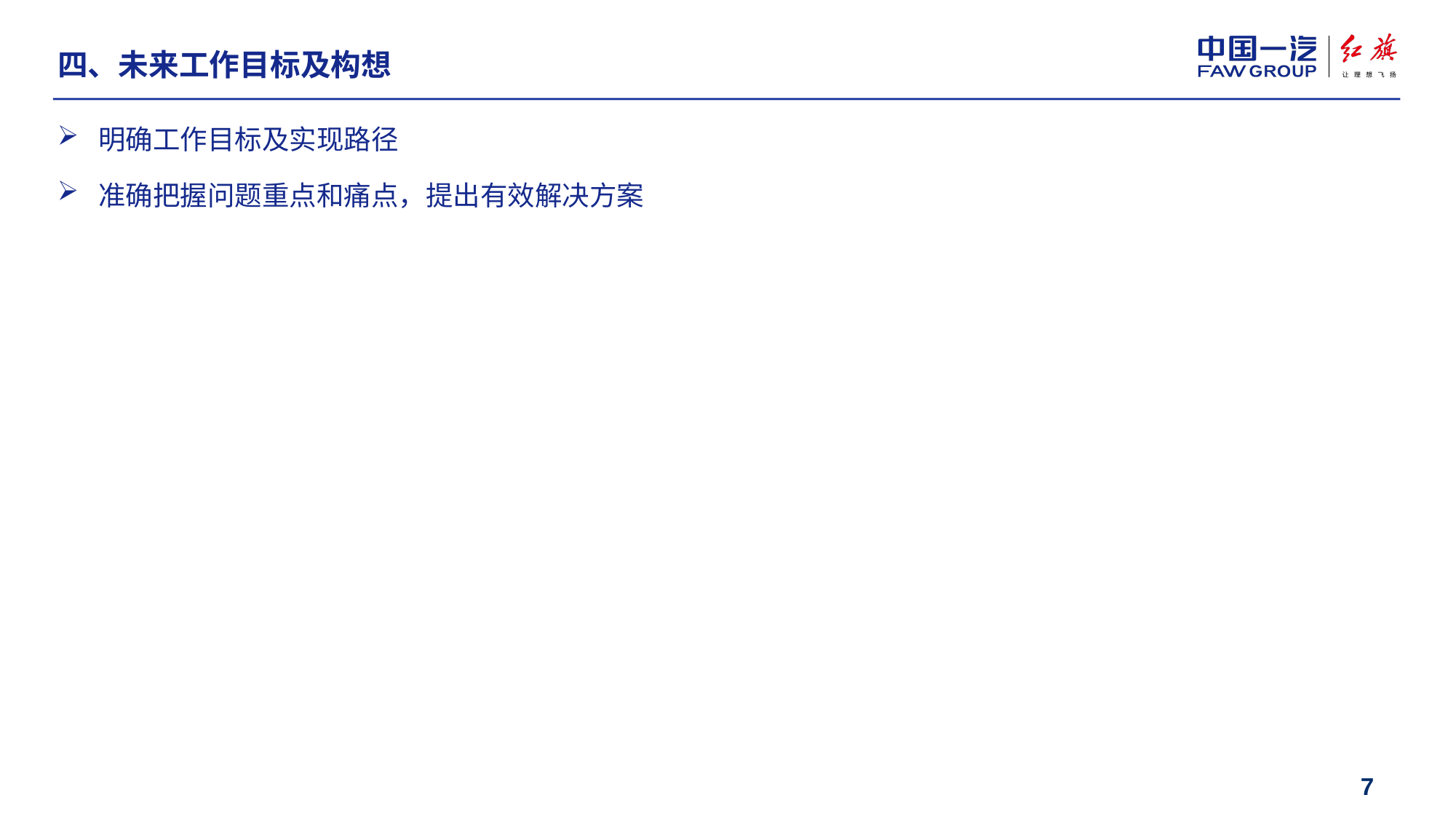

四、未来工作目标及构想
明确工作目标及实现路径
准确把握问题重点和痛点，提出有效解决方案